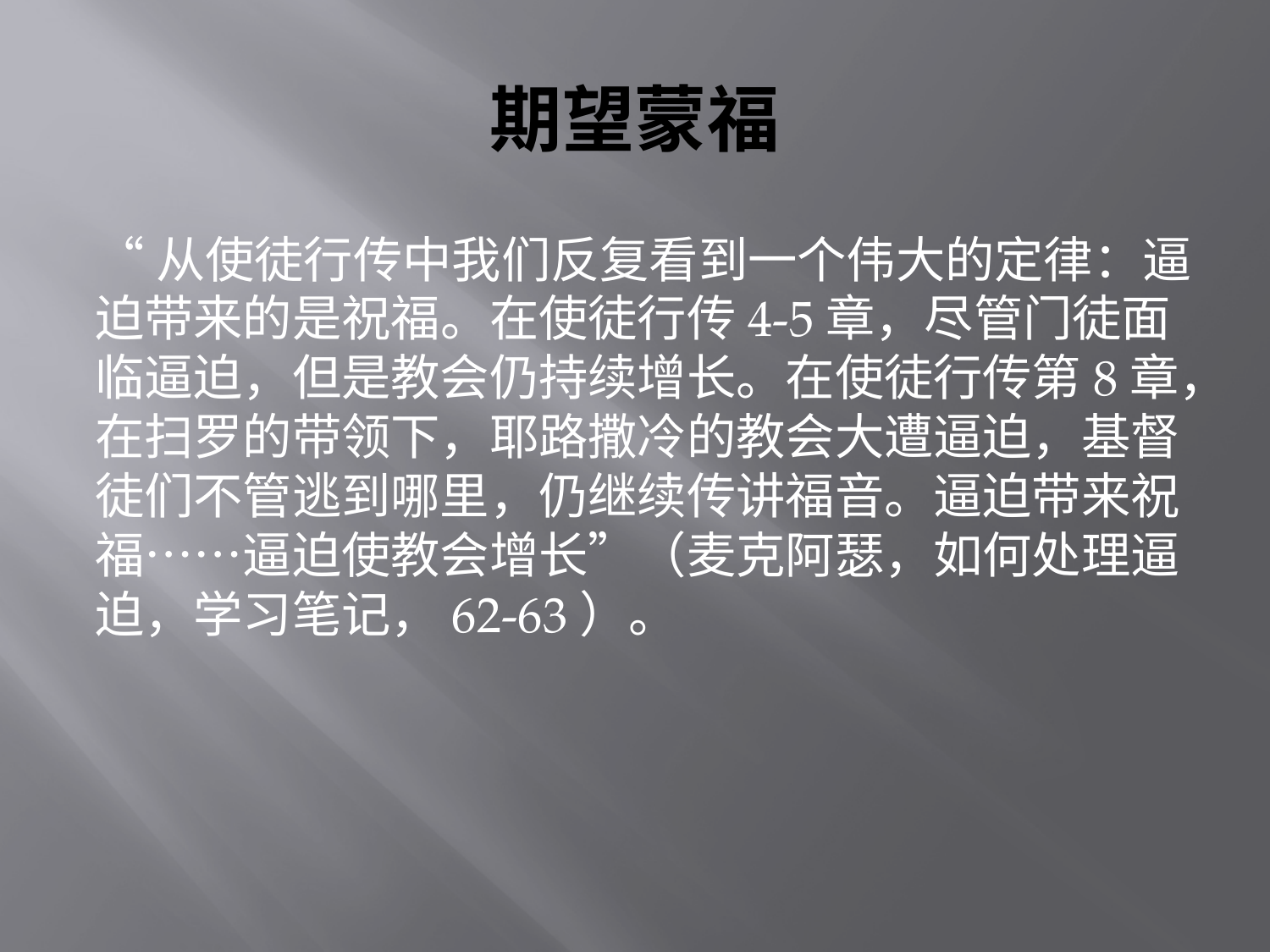

# 期望蒙福
“从使徒行传中我们反复看到一个伟大的定律：逼迫带来的是祝福。在使徒行传4-5章，尽管门徒面临逼迫，但是教会仍持续增长。在使徒行传第8章，在扫罗的带领下，耶路撒冷的教会大遭逼迫，基督徒们不管逃到哪里，仍继续传讲福音。逼迫带来祝福……逼迫使教会增长”（麦克阿瑟，如何处理逼迫，学习笔记，62-63）。